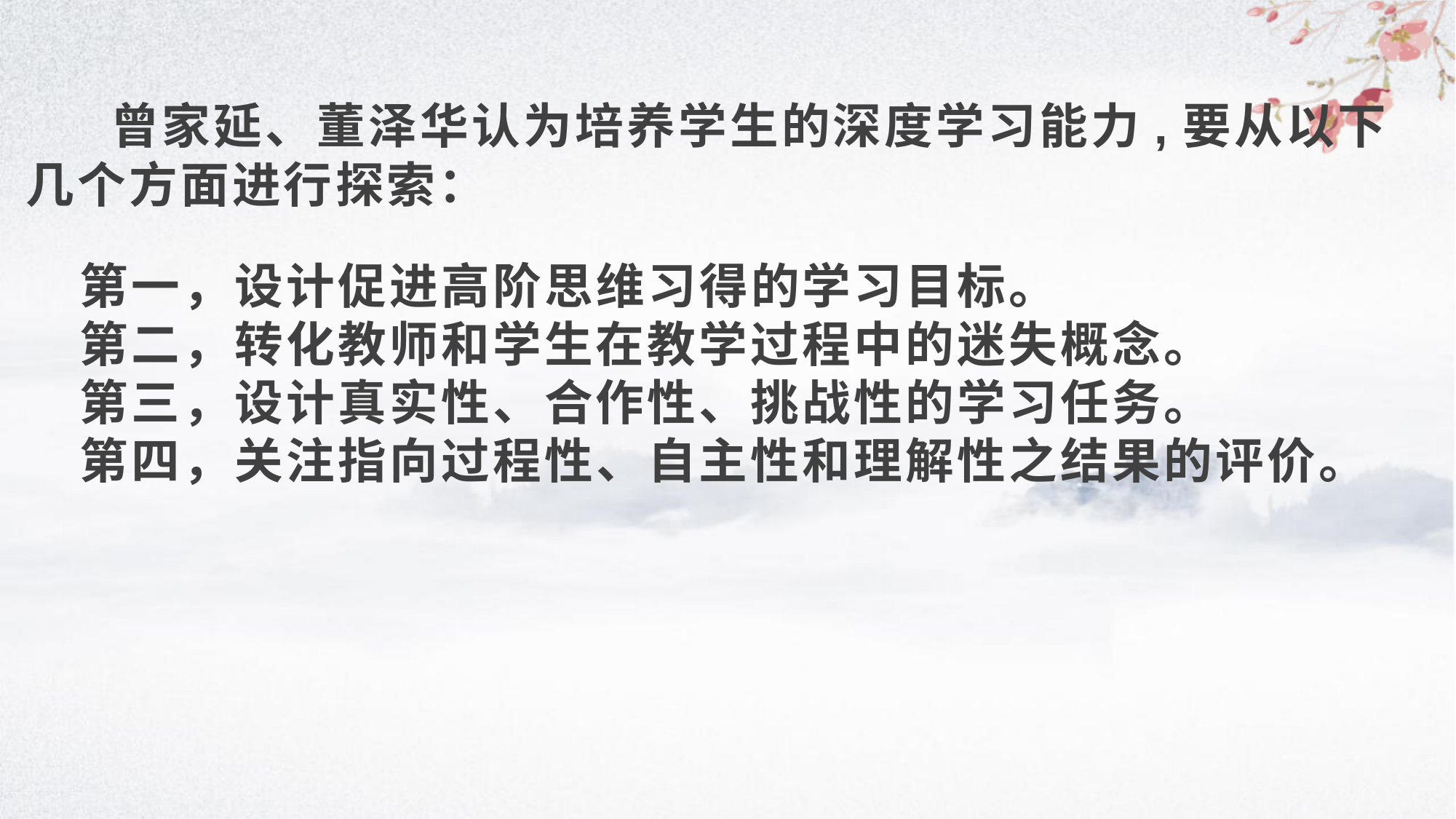

# 曾家延、董泽华认为培养学生的深度学习能力,要从以下几个方面进行探索：
第一，设计促进高阶思维习得的学习目标。
第二，转化教师和学生在教学过程中的迷失概念。
第三，设计真实性、合作性、挑战性的学习任务。
第四，关注指向过程性、自主性和理解性之结果的评价。